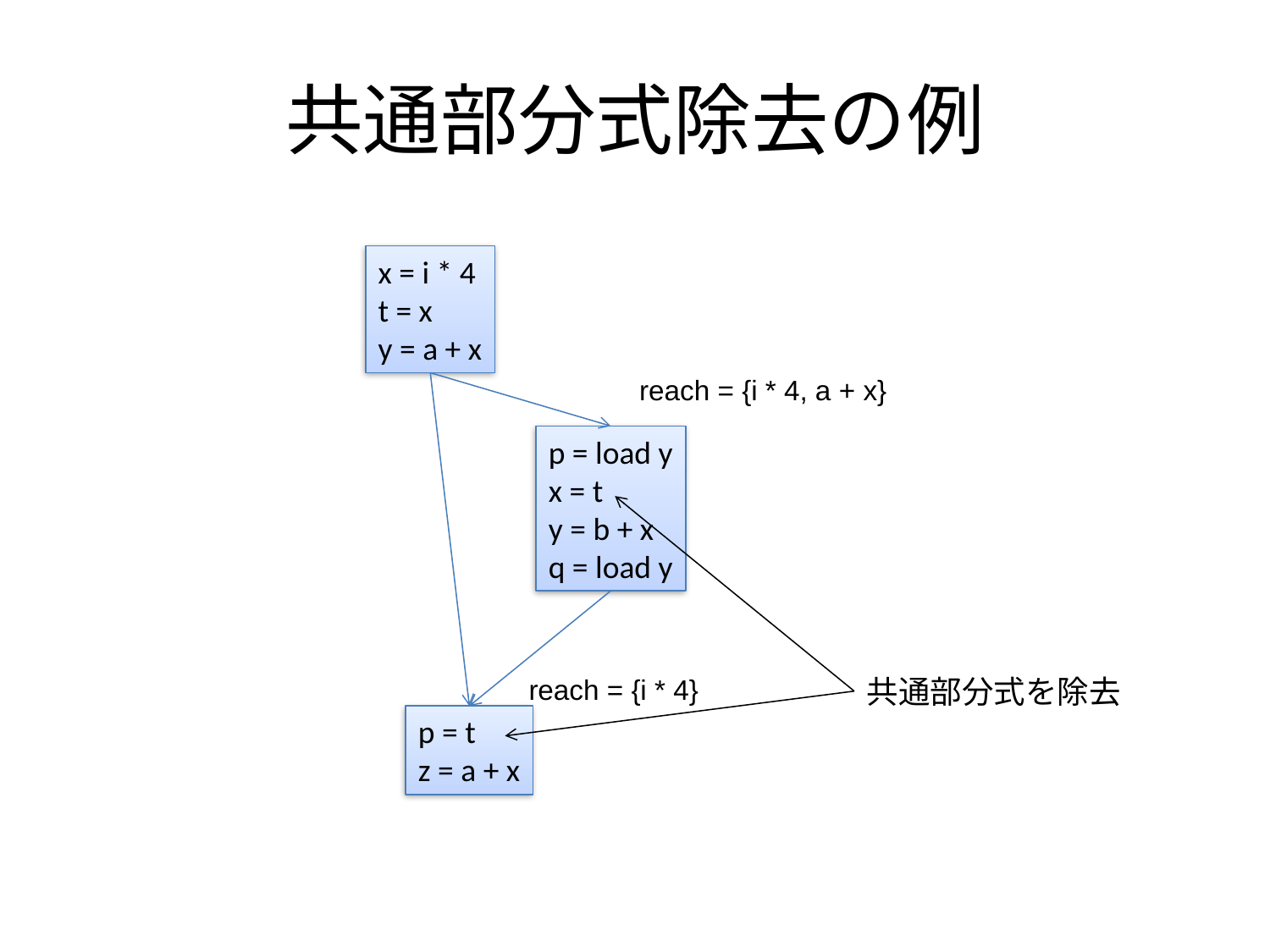

# 共通部分式除去の例
x = i * 4
t = x
y = a + x
reach = {i * 4, a + x}
p = load y
x = t
y = b + x
q = load y
reach = {i * 4}
共通部分式を除去
p = t
z = a + x